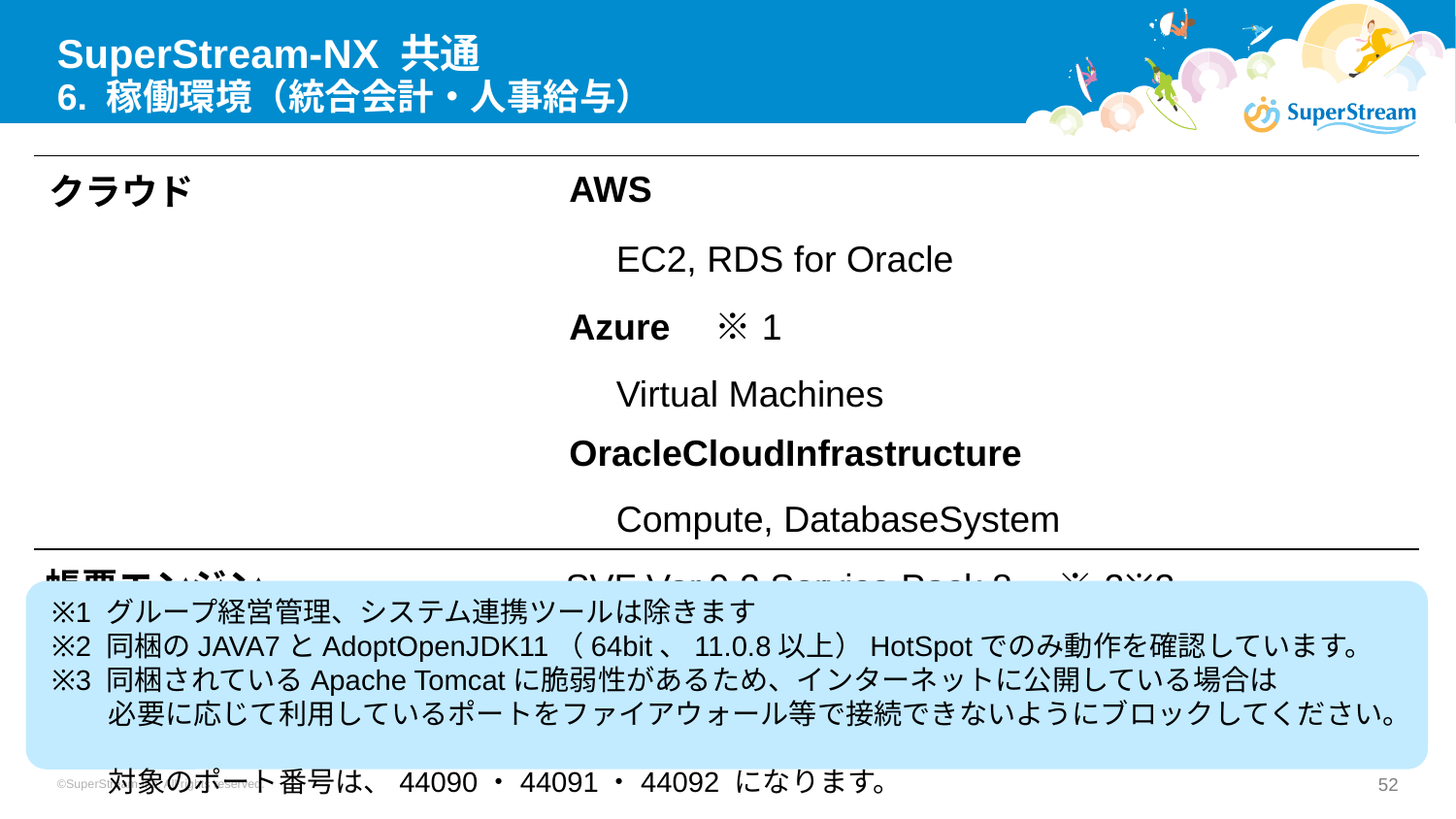

# SuperStream-NX 共通 6. 稼働環境（統合会計・人事給与）
| クラウド | AWS |
| --- | --- |
|  | EC2, RDS for Oracle |
|  | Azure　※1 |
|  | Virtual Machines |
|  | OracleCloudInfrastructure |
|  | Compute, DatabaseSystem |
| 帳票エンジン | SVF Ver.9.2 Service Pack 8　※2※3 |
※1 グループ経営管理、システム連携ツールは除きます
※2 同梱のJAVA7とAdoptOpenJDK11（64bit、11.0.8以上）HotSpotでのみ動作を確認しています。
※3 同梱されているApache Tomcatに脆弱性があるため、インターネットに公開している場合は
　　必要に応じて利用しているポートをファイアウォール等で接続できないようにブロックしてください。
　　対象のポート番号は、44090・44091・44092 になります。
©SuperStream Inc. All rights reserved.
52